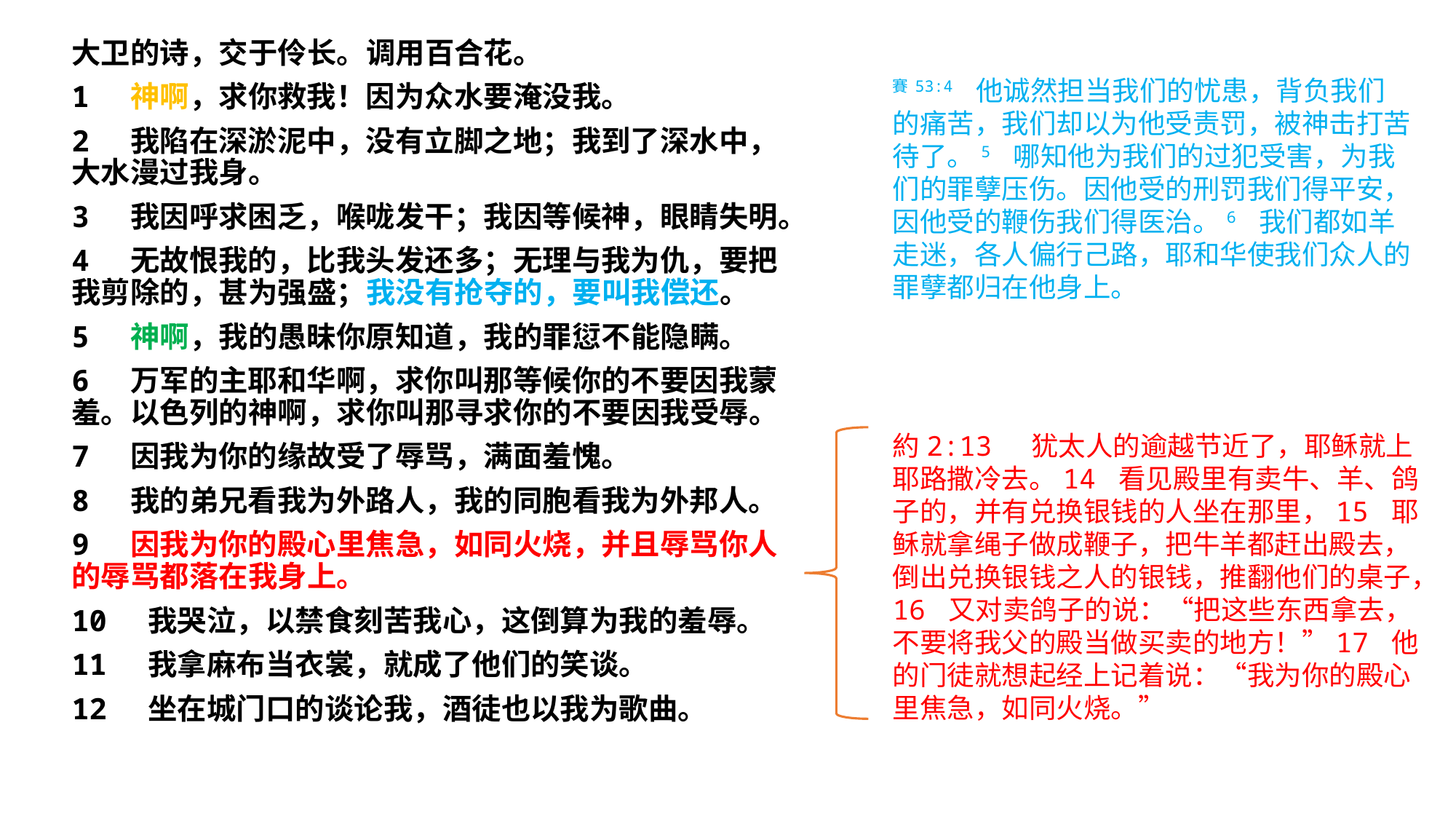

大卫的诗，交于伶长。调用百合花。
1  神啊，求你救我！因为众水要淹没我。
2  我陷在深淤泥中，没有立脚之地；我到了深水中，大水漫过我身。
3  我因呼求困乏，喉咙发干；我因等候神，眼睛失明。
4  无故恨我的，比我头发还多；无理与我为仇，要把我剪除的，甚为强盛；我没有抢夺的，要叫我偿还。
5  神啊，我的愚昧你原知道，我的罪愆不能隐瞒。
6  万军的主耶和华啊，求你叫那等候你的不要因我蒙羞。以色列的神啊，求你叫那寻求你的不要因我受辱。
7  因我为你的缘故受了辱骂，满面羞愧。
8  我的弟兄看我为外路人，我的同胞看我为外邦人。
9  因我为你的殿心里焦急，如同火烧，并且辱骂你人的辱骂都落在我身上。
10  我哭泣，以禁食刻苦我心，这倒算为我的羞辱。
11  我拿麻布当衣裳，就成了他们的笑谈。
12  坐在城门口的谈论我，酒徒也以我为歌曲。
賽53:4 他诚然担当我们的忧患，背负我们的痛苦，我们却以为他受责罚，被神击打苦待了。5 哪知他为我们的过犯受害，为我们的罪孽压伤。因他受的刑罚我们得平安，因他受的鞭伤我们得医治。6 我们都如羊走迷，各人偏行己路，耶和华使我们众人的罪孽都归在他身上。
約2:13  犹太人的逾越节近了，耶稣就上耶路撒冷去。14 看见殿里有卖牛、羊、鸽子的，并有兑换银钱的人坐在那里，15 耶稣就拿绳子做成鞭子，把牛羊都赶出殿去，倒出兑换银钱之人的银钱，推翻他们的桌子，16 又对卖鸽子的说：“把这些东西拿去，不要将我父的殿当做买卖的地方！”17 他的门徒就想起经上记着说：“我为你的殿心里焦急，如同火烧。”